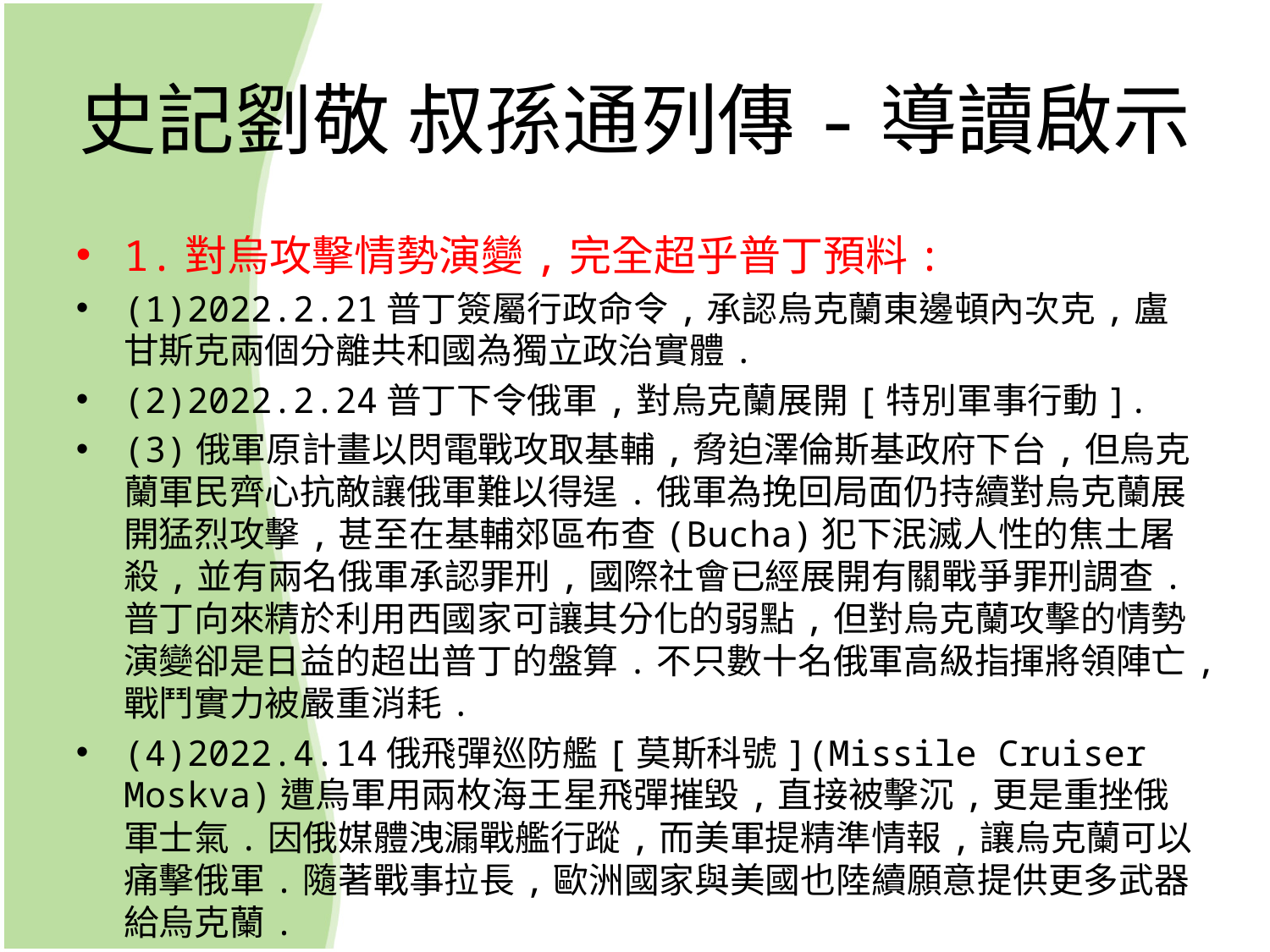

# 史記劉敬 叔孫通列傳-導讀啟示
1.對烏攻擊情勢演變,完全超乎普丁預料:
(1)2022.2.21普丁簽屬行政命令,承認烏克蘭東邊頓內次克,盧甘斯克兩個分離共和國為獨立政治實體.
(2)2022.2.24普丁下令俄軍,對烏克蘭展開[特別軍事行動].
(3)俄軍原計畫以閃電戰攻取基輔,脅迫澤倫斯基政府下台,但烏克蘭軍民齊心抗敵讓俄軍難以得逞.俄軍為挽回局面仍持續對烏克蘭展開猛烈攻擊,甚至在基輔郊區布查(Bucha)犯下泯滅人性的焦土屠殺,並有兩名俄軍承認罪刑,國際社會已經展開有關戰爭罪刑調查.普丁向來精於利用西國家可讓其分化的弱點,但對烏克蘭攻擊的情勢演變卻是日益的超出普丁的盤算.不只數十名俄軍高級指揮將領陣亡,戰鬥實力被嚴重消耗.
(4)2022.4.14俄飛彈巡防艦[莫斯科號](Missile Cruiser Moskva)遭烏軍用兩枚海王星飛彈摧毀,直接被擊沉,更是重挫俄軍士氣.因俄媒體洩漏戰艦行蹤,而美軍提精準情報,讓烏克蘭可以痛擊俄軍.隨著戰事拉長,歐洲國家與美國也陸續願意提供更多武器給烏克蘭.